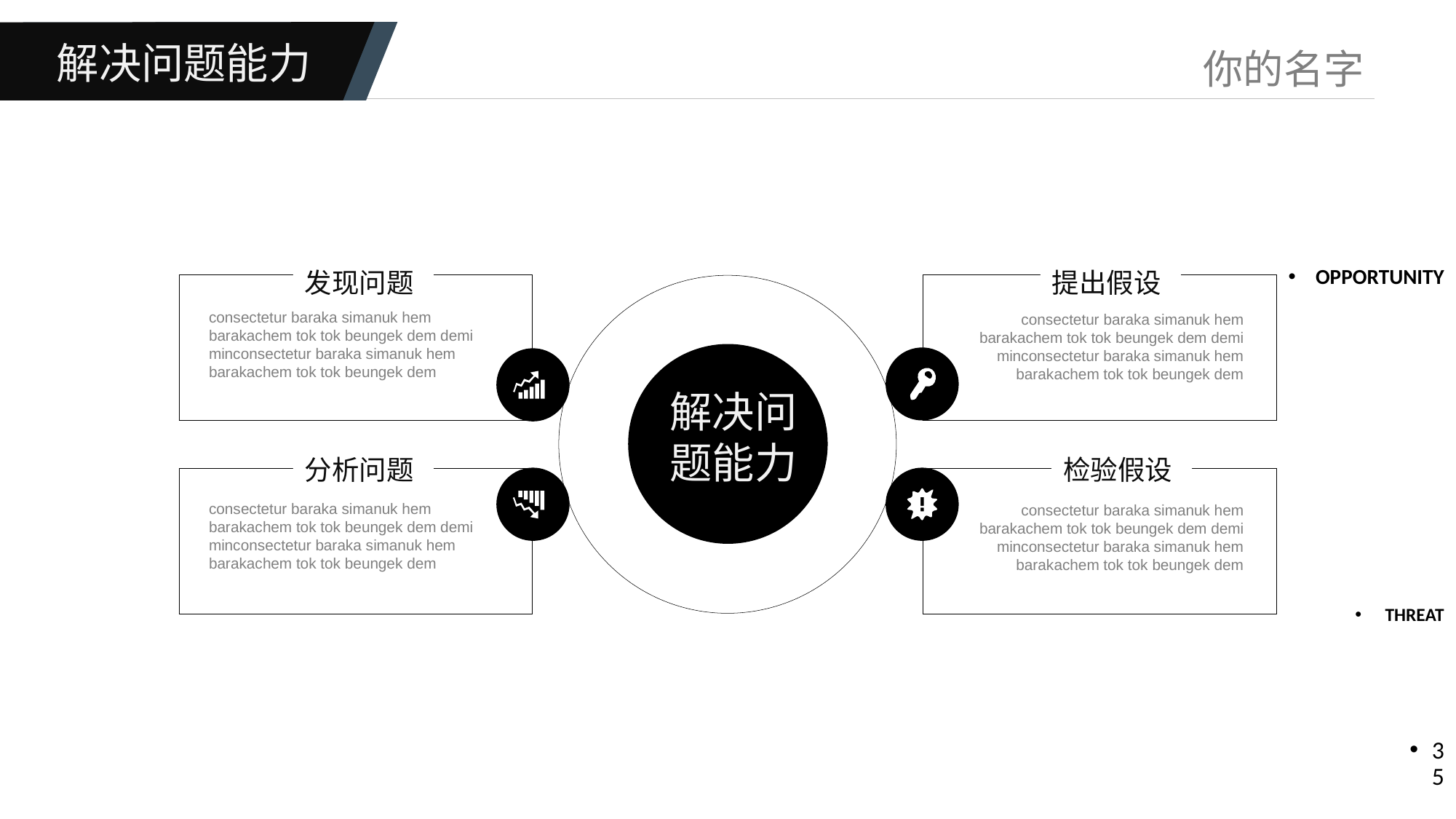

解决问题能力
OPPORTUNITY
发现问题

提出假设

consectetur baraka simanuk hem barakachem tok tok beungek dem demi minconsectetur baraka simanuk hem barakachem tok tok beungek dem
consectetur baraka simanuk hem barakachem tok tok beungek dem demi minconsectetur baraka simanuk hem barakachem tok tok beungek dem

解决问
题能力
O
S
W
T
分析问题

检验假设

consectetur baraka simanuk hem barakachem tok tok beungek dem demi minconsectetur baraka simanuk hem barakachem tok tok beungek dem
consectetur baraka simanuk hem barakachem tok tok beungek dem demi minconsectetur baraka simanuk hem barakachem tok tok beungek dem
THREAT
35